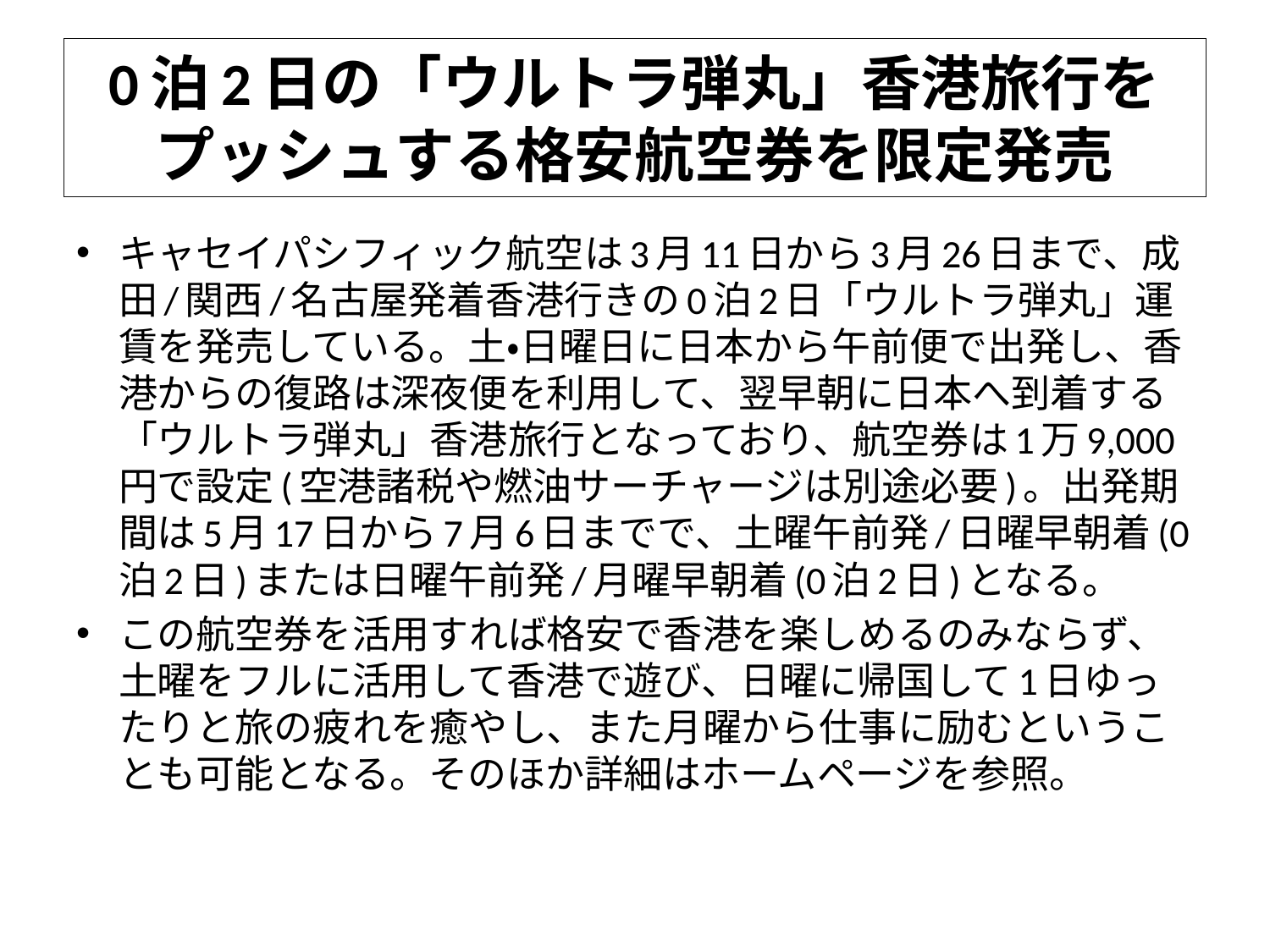

# 0泊2日の「ウルトラ弾丸」香港旅行をプッシュする格安航空券を限定発売
キャセイパシフィック航空は3月11日から3月26日まで、成田/関西/名古屋発着香港行きの0泊2日「ウルトラ弾丸」運賃を発売している。土・日曜日に日本から午前便で出発し、香港からの復路は深夜便を利用して、翌早朝に日本へ到着する「ウルトラ弾丸」香港旅行となっており、航空券は1万9,000円で設定(空港諸税や燃油サーチャージは別途必要)。出発期間は5月17日から7月6日までで、土曜午前発/日曜早朝着(0泊2日)または日曜午前発/月曜早朝着(0泊2日)となる。
この航空券を活用すれば格安で香港を楽しめるのみならず、土曜をフルに活用して香港で遊び、日曜に帰国して1日ゆったりと旅の疲れを癒やし、また月曜から仕事に励むということも可能となる。そのほか詳細はホームページを参照。